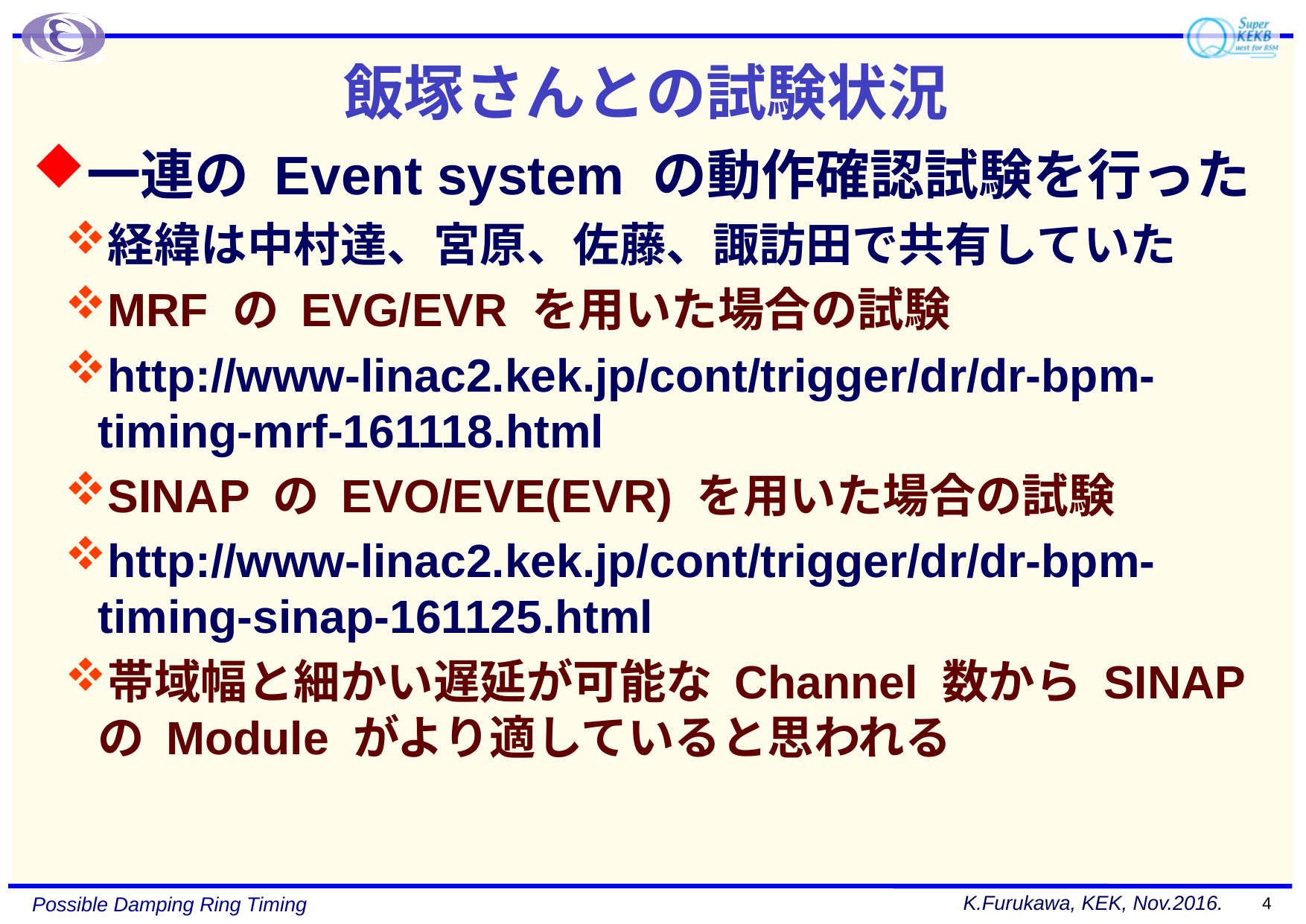

# 飯塚さんとの試験状況
一連の Event system の動作確認試験を行った
経緯は中村達、宮原、佐藤、諏訪田で共有していた
MRF の EVG/EVR を用いた場合の試験
http://www-linac2.kek.jp/cont/trigger/dr/dr-bpm-timing-mrf-161118.html
SINAP の EVO/EVE(EVR) を用いた場合の試験
http://www-linac2.kek.jp/cont/trigger/dr/dr-bpm-timing-sinap-161125.html
帯域幅と細かい遅延が可能な Channel 数から SINAP の Module がより適していると思われる

4